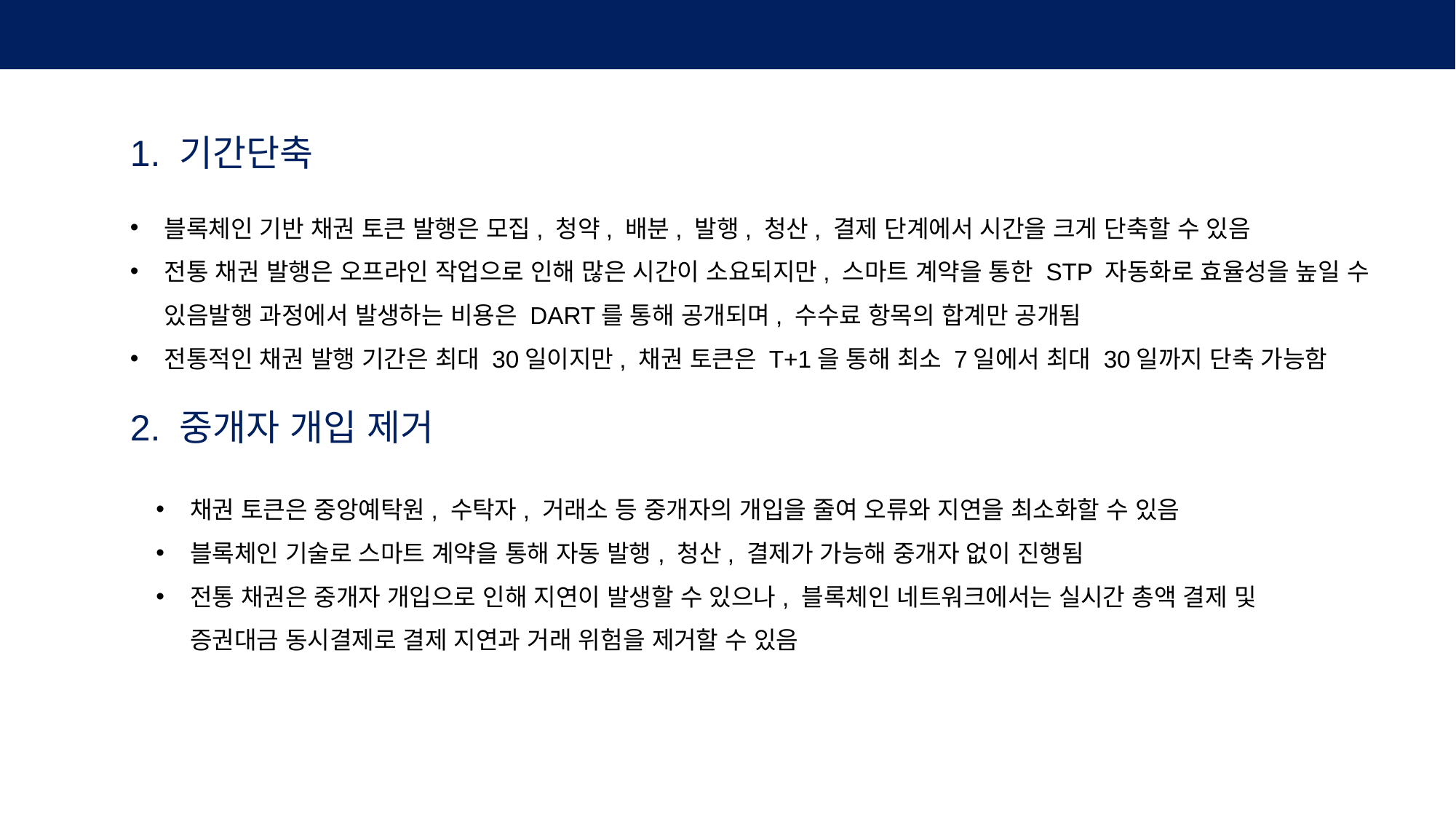

3. 채권토큰의 편익
1. 기간단축
블록체인 기반 채권 토큰 발행은 모집, 청약, 배분, 발행, 청산, 결제 단계에서 시간을 크게 단축할 수 있음
전통 채권 발행은 오프라인 작업으로 인해 많은 시간이 소요되지만, 스마트 계약을 통한 STP 자동화로 효율성을 높일 수 있음발행 과정에서 발생하는 비용은 DART를 통해 공개되며, 수수료 항목의 합계만 공개됨
전통적인 채권 발행 기간은 최대 30일이지만, 채권 토큰은 T+1을 통해 최소 7일에서 최대 30일까지 단축 가능함

2. 중개자 개입 제거
채권 토큰은 중앙예탁원, 수탁자, 거래소 등 중개자의 개입을 줄여 오류와 지연을 최소화할 수 있음
블록체인 기술로 스마트 계약을 통해 자동 발행, 청산, 결제가 가능해 중개자 없이 진행됨
전통 채권은 중개자 개입으로 인해 지연이 발생할 수 있으나, 블록체인 네트워크에서는 실시간 총액 결제 및 증권대금 동시결제로 결제 지연과 거래 위험을 제거할 수 있음